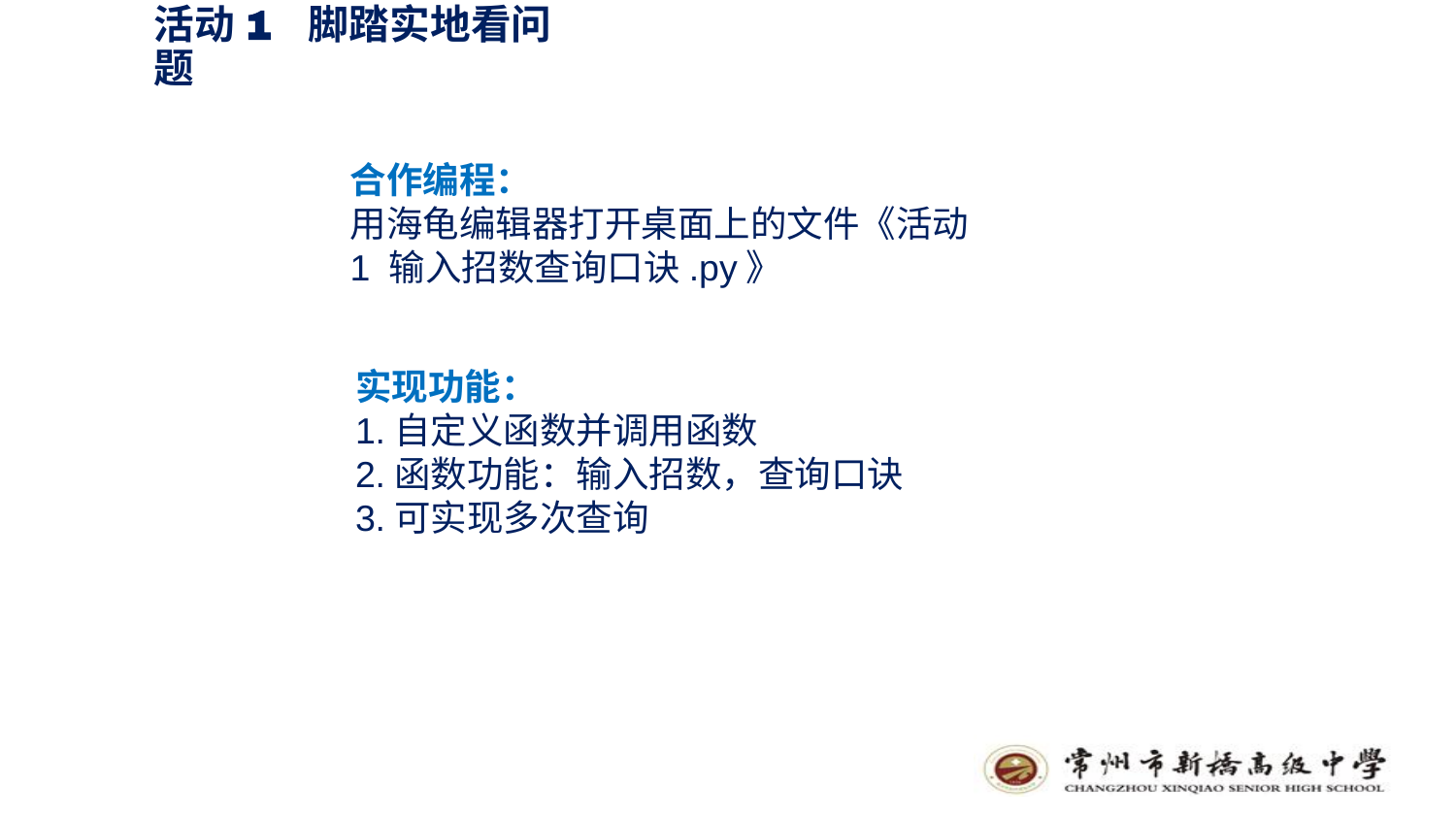

活动1  脚踏实地看问题
合作编程：
用海龟编辑器打开桌面上的文件《活动1 输入招数查询口诀.py》
实现功能：
1.自定义函数并调用函数
2.函数功能：输入招数，查询口诀
3.可实现多次查询